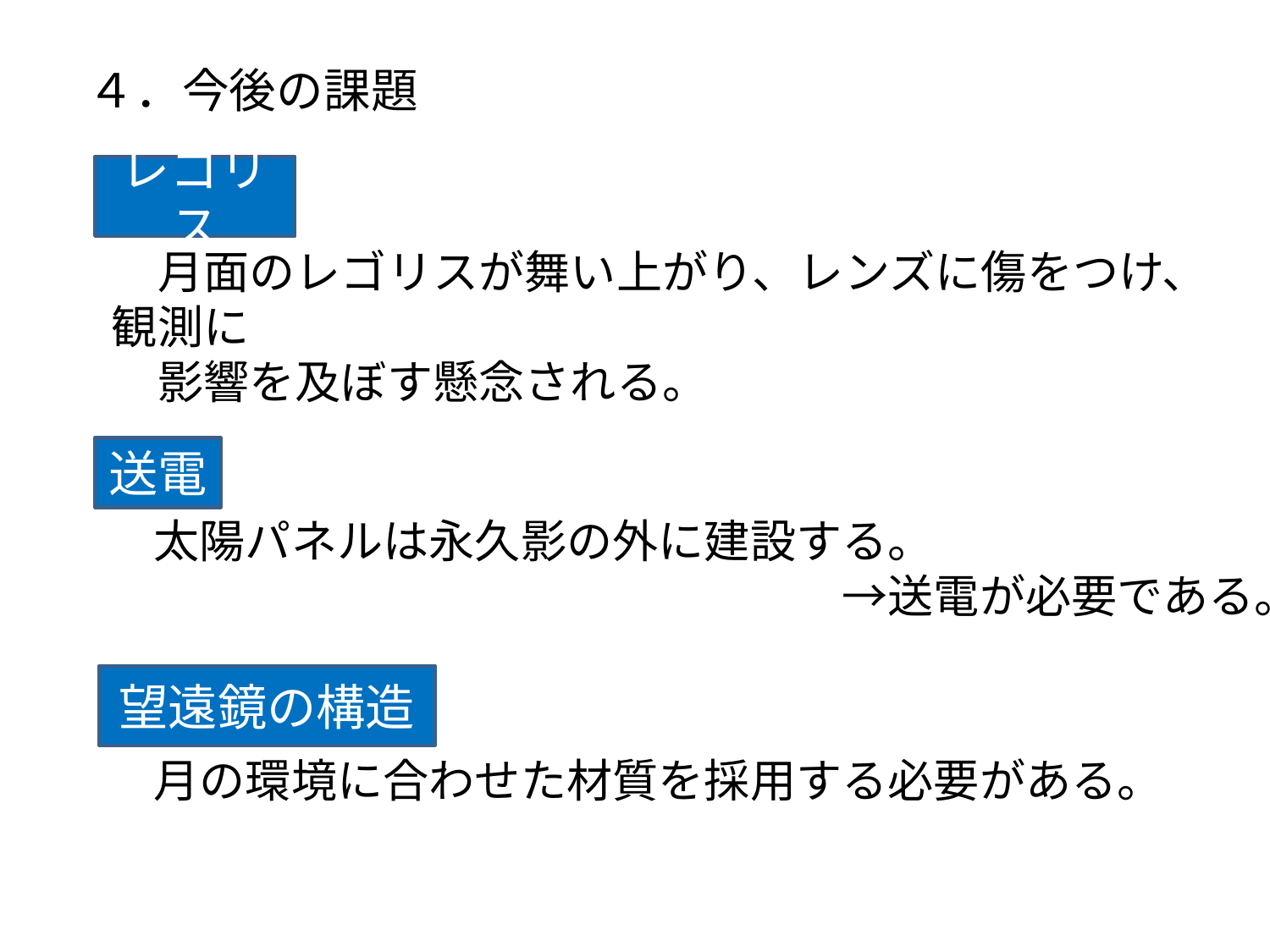

# ４．今後の課題
レゴリス
　月面のレゴリスが舞い上がり、レンズに傷をつけ、観測に
　影響を及ぼす懸念される。
送電
　太陽パネルは永久影の外に建設する。
　　　　　　　　　　　　　　　　→送電が必要である。
望遠鏡の構造
　月の環境に合わせた材質を採用する必要がある。